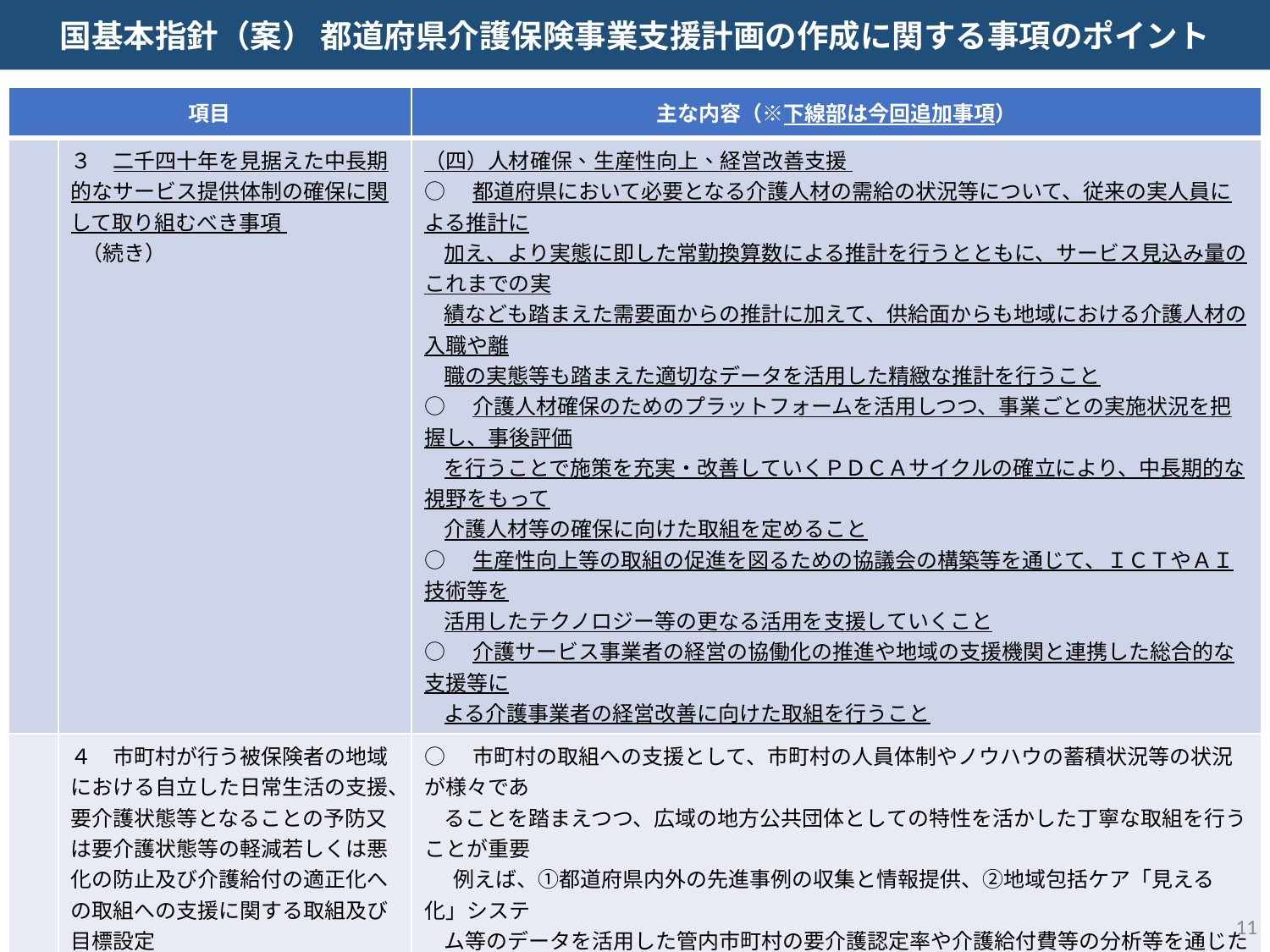

国基本指針（案） 都道府県介護保険事業支援計画の作成に関する事項のポイント
| 項目 |  | 主な内容（※下線部は今回追加事項） |
| --- | --- | --- |
|  | ３　二千四十年を見据えた中長期的なサービス提供体制の確保に関して取り組むべき事項 （続き） | （四）人材確保、生産性向上、経営改善支援 ○　都道府県において必要となる介護人材の需給の状況等について、従来の実人員による推計に 加え、より実態に即した常勤換算数による推計を行うとともに、サービス見込み量のこれまでの実 績なども踏まえた需要面からの推計に加えて、供給面からも地域における介護人材の入職や離 職の実態等も踏まえた適切なデータを活用した精緻な推計を行うこと ○　介護人材確保のためのプラットフォームを活用しつつ、事業ごとの実施状況を把握し、事後評価 を行うことで施策を充実・改善していくＰＤＣＡサイクルの確立により、中長期的な視野をもって 介護人材等の確保に向けた取組を定めること ○　生産性向上等の取組の促進を図るための協議会の構築等を通じて、ＩＣＴやＡＩ技術等を 活用したテクノロジー等の更なる活用を支援していくこと ○　介護サービス事業者の経営の協働化の推進や地域の支援機関と連携した総合的な支援等に よる介護事業者の経営改善に向けた取組を行うこと |
|  | ４　市町村が行う被保険者の地域における自立した日常生活の支援、要介護状態等となることの予防又は要介護状態等の軽減若しくは悪化の防止及び介護給付の適正化への取組への支援に関する取組及び目標設定 | ○　市町村の取組への支援として、市町村の人員体制やノウハウの蓄積状況等の状況が様々であ ることを踏まえつつ、広域の地方公共団体としての特性を活かした丁寧な取組を行うことが重要 例えば、①都道府県内外の先進事例の収集と情報提供、②地域包括ケア「見える化」システ ム等のデータを活用した管内市町村の要介護認定率や介護給付費等の分析等を通じた多角的 な地域課題の把握の支援、③専門職等の関係団体、県単位での自治組織や社会福祉協議　　 　 会、大学等との連携体制の構築、④市町村職員等に対する研修といった取組が考えられる ○　高齢者に対する自立支援・重度化防止の取組を推進するに当たっては、地域支援事業と介護 保険給付の双方の観点からの地域リハビリテーション体制の構築が重要 ○　各市町村において実施した地域包括ケアシステムの構築状況に関する自己点検の結果や市町 村の総合事業の整備状況（実施状況）等も参考にしながら、既存の地域資源を活用した地 域包括ケアシステムの推進及び地域づくりにつなげていくという視点で、個別の市町村に対する伴 走的な支援や生活支援体制整備に係るプラットフォームの構築といった多様な主体とのつながりづ くり等の更なる支援を推進することが重要 ○　地域の実情に応じて多様な取組を構想し、介護給付の不合理な地域差の改善や介護給付の 適正化に向けて市町村との協議の場で議論を行い、その取組内容と目標について都道府県介 護保険事業支援計画に盛り込むこと |
11